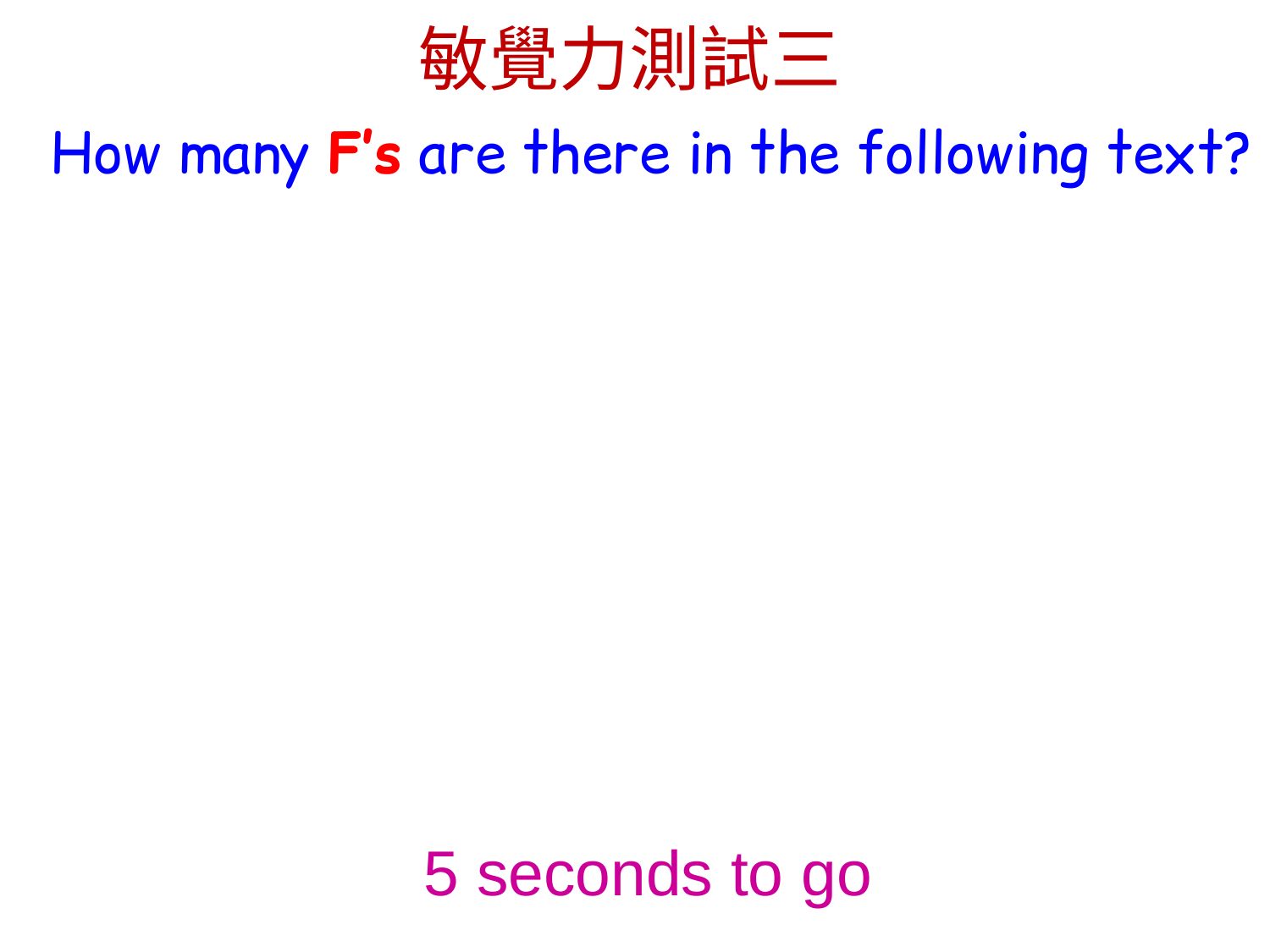

# 敏覺力測試三
   How many F’s are there in the following text?
Finished files are the
result of years of
scientific study combined with the experience of years
5 seconds to go